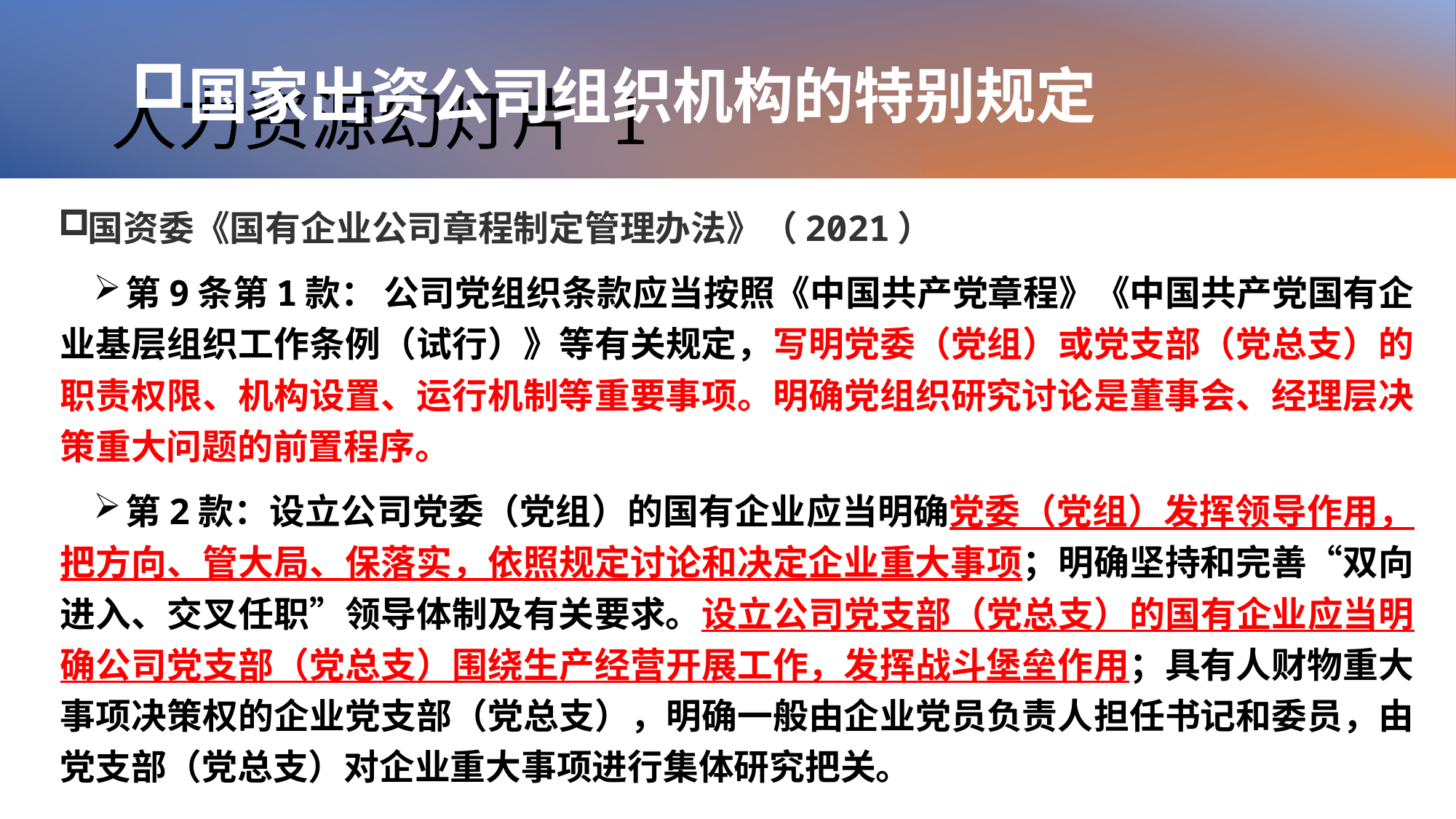

# 人力资源幻灯片 1
国家出资公司组织机构的特别规定
国资委《国有企业公司章程制定管理办法》（2021）
第9条第1款： 公司党组织条款应当按照《中国共产党章程》《中国共产党国有企业基层组织工作条例（试行）》等有关规定，写明党委（党组）或党支部（党总支）的职责权限、机构设置、运行机制等重要事项。明确党组织研究讨论是董事会、经理层决策重大问题的前置程序。
第2款：设立公司党委（党组）的国有企业应当明确党委（党组）发挥领导作用，把方向、管大局、保落实，依照规定讨论和决定企业重大事项；明确坚持和完善“双向进入、交叉任职”领导体制及有关要求。设立公司党支部（党总支）的国有企业应当明确公司党支部（党总支）围绕生产经营开展工作，发挥战斗堡垒作用；具有人财物重大事项决策权的企业党支部（党总支），明确一般由企业党员负责人担任书记和委员，由党支部（党总支）对企业重大事项进行集体研究把关。